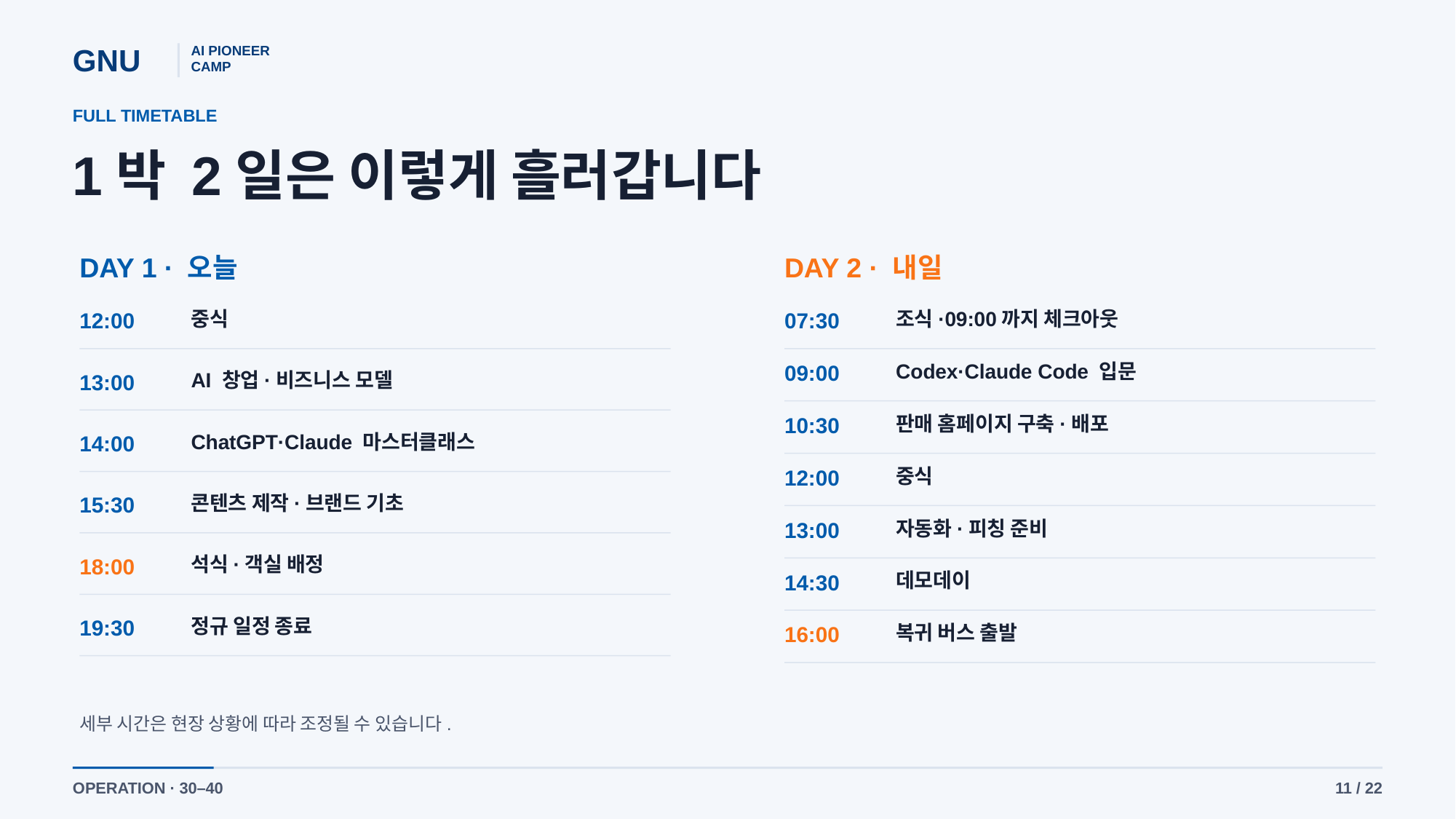

GNU
AI PIONEER
CAMP

FULL TIMETABLE
1박 2일은 이렇게 흘러갑니다
DAY 1 · 오늘
DAY 2 · 내일
중식
조식·09:00까지 체크아웃
12:00
07:30

Codex·Claude Code 입문
09:00
AI 창업·비즈니스 모델
13:00

판매 홈페이지 구축·배포
10:30
ChatGPT·Claude 마스터클래스
14:00

중식
12:00

콘텐츠 제작·브랜드 기초
15:30

자동화·피칭 준비
13:00

석식·객실 배정
18:00

데모데이
14:30

정규 일정 종료
19:30
복귀 버스 출발
16:00

세부 시간은 현장 상황에 따라 조정될 수 있습니다.

OPERATION · 30–40
11 / 22